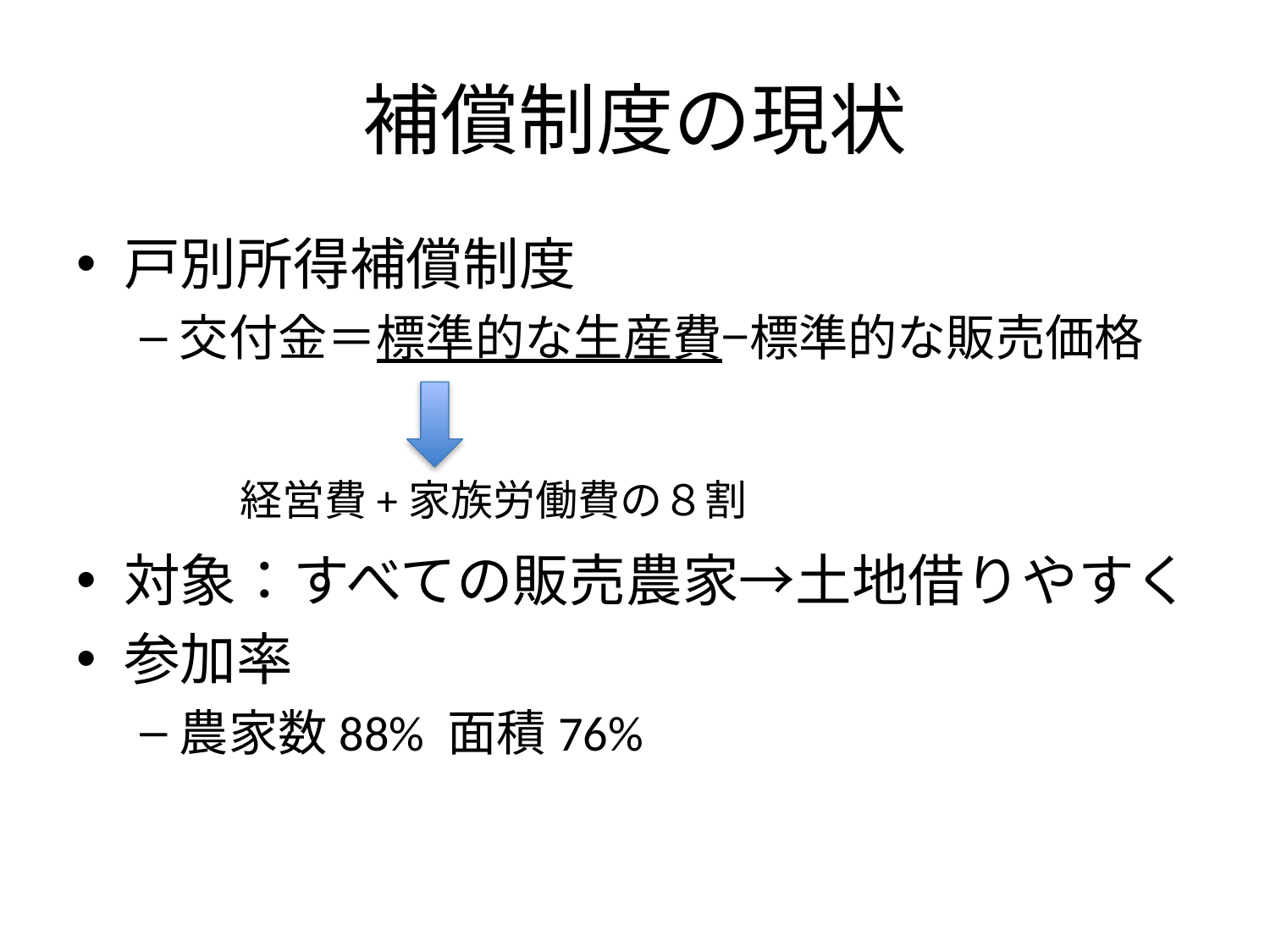

# 補償制度の現状
戸別所得補償制度
交付金＝標準的な生産費−標準的な販売価格

対象：すべての販売農家→土地借りやすく
参加率
農家数88% 面積76%

経営費+家族労働費の８割